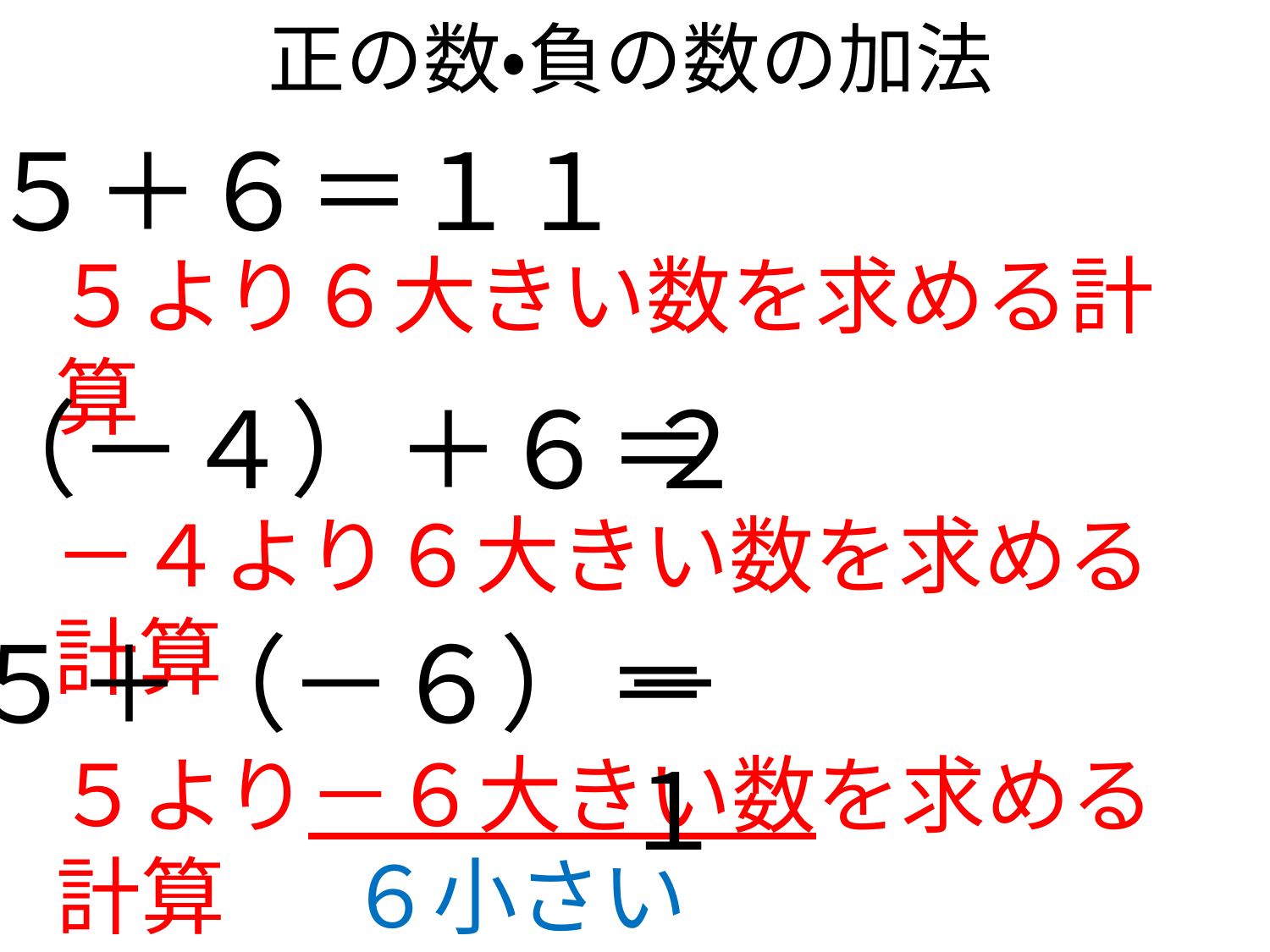

# 正の数・負の数の加法
５＋６＝１１
５より６大きい数を求める計算
２
（－４）＋６＝
－４より６大きい数を求める計算
－１
５＋（－６）＝
５より－６大きい数を求める計算
６小さい数